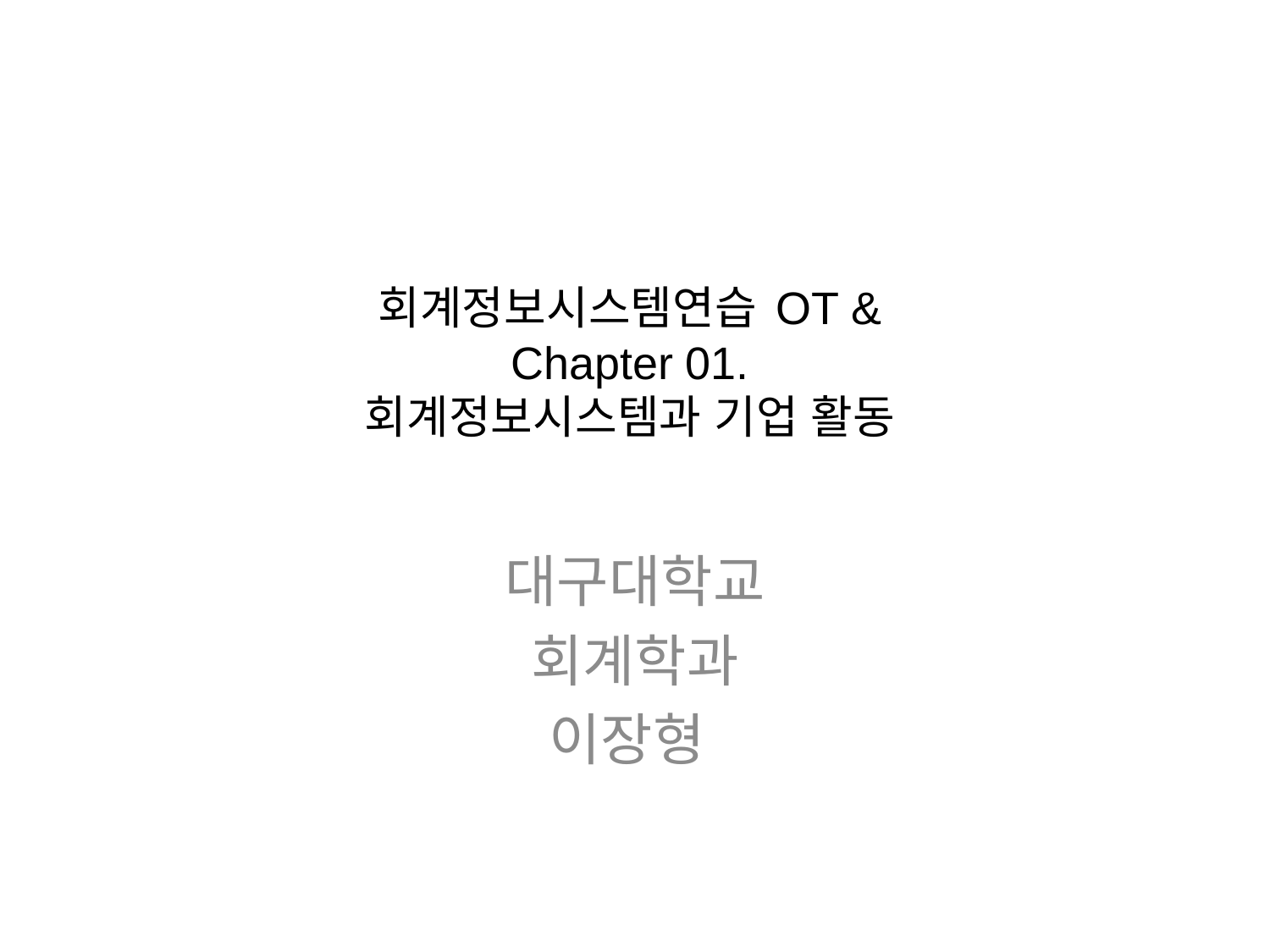

# 회계정보시스템연습 OT & Chapter 01. 회계정보시스템과 기업 활동
대구대학교
회계학과
이장형